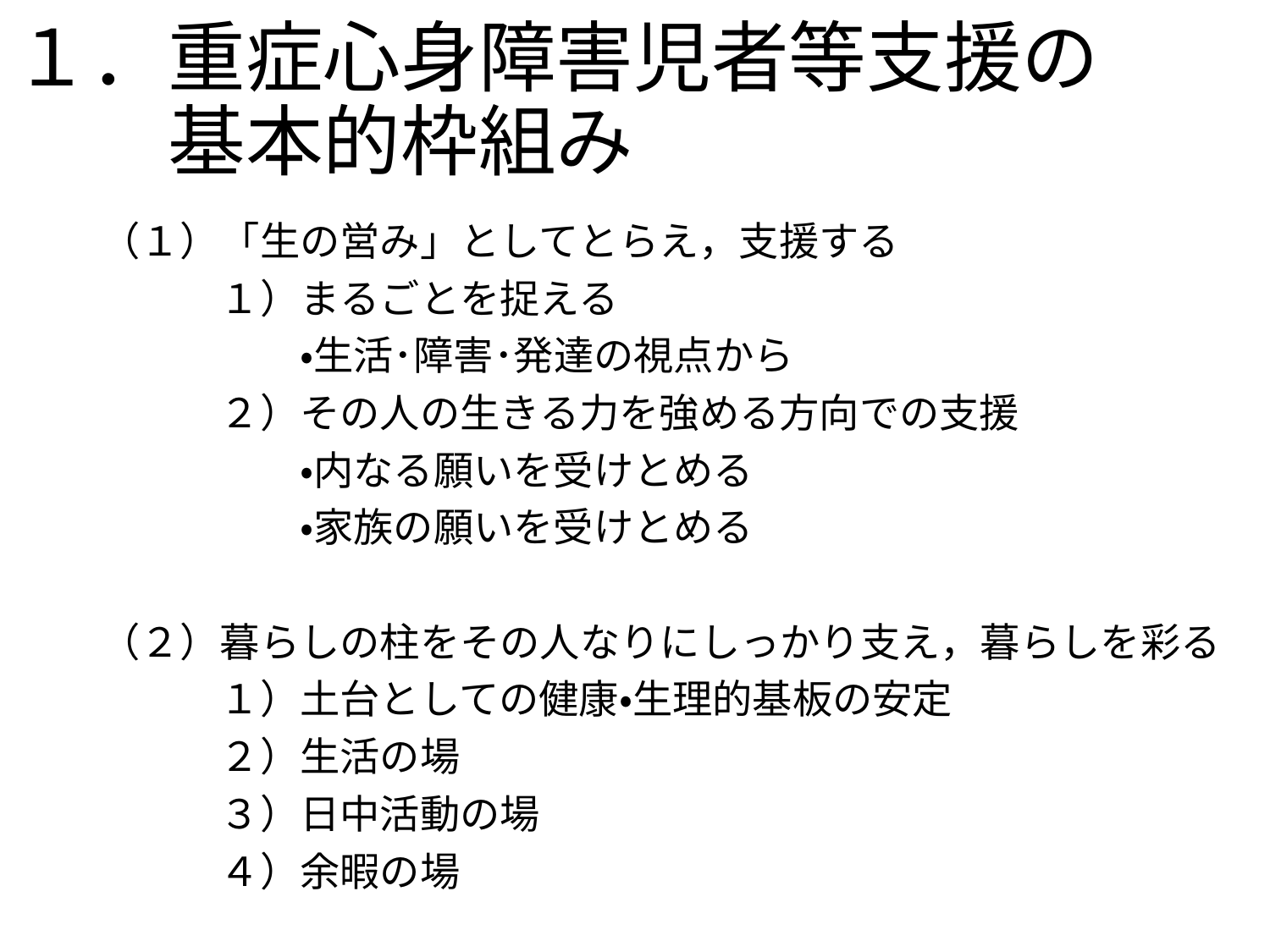

# １．重症心身障害児者等支援の 　　基本的枠組み
（１）「生の営み」としてとらえ，支援する
　　　１）まるごとを捉える
　　　　　・生活･障害･発達の視点から
　　　２）その人の生きる力を強める方向での支援
　　　　　・内なる願いを受けとめる
　　　　　・家族の願いを受けとめる

（２）暮らしの柱をその人なりにしっかり支え，暮らしを彩る
　　　１）土台としての健康・生理的基板の安定
　　　２）生活の場
　　　３）日中活動の場
　　　４）余暇の場